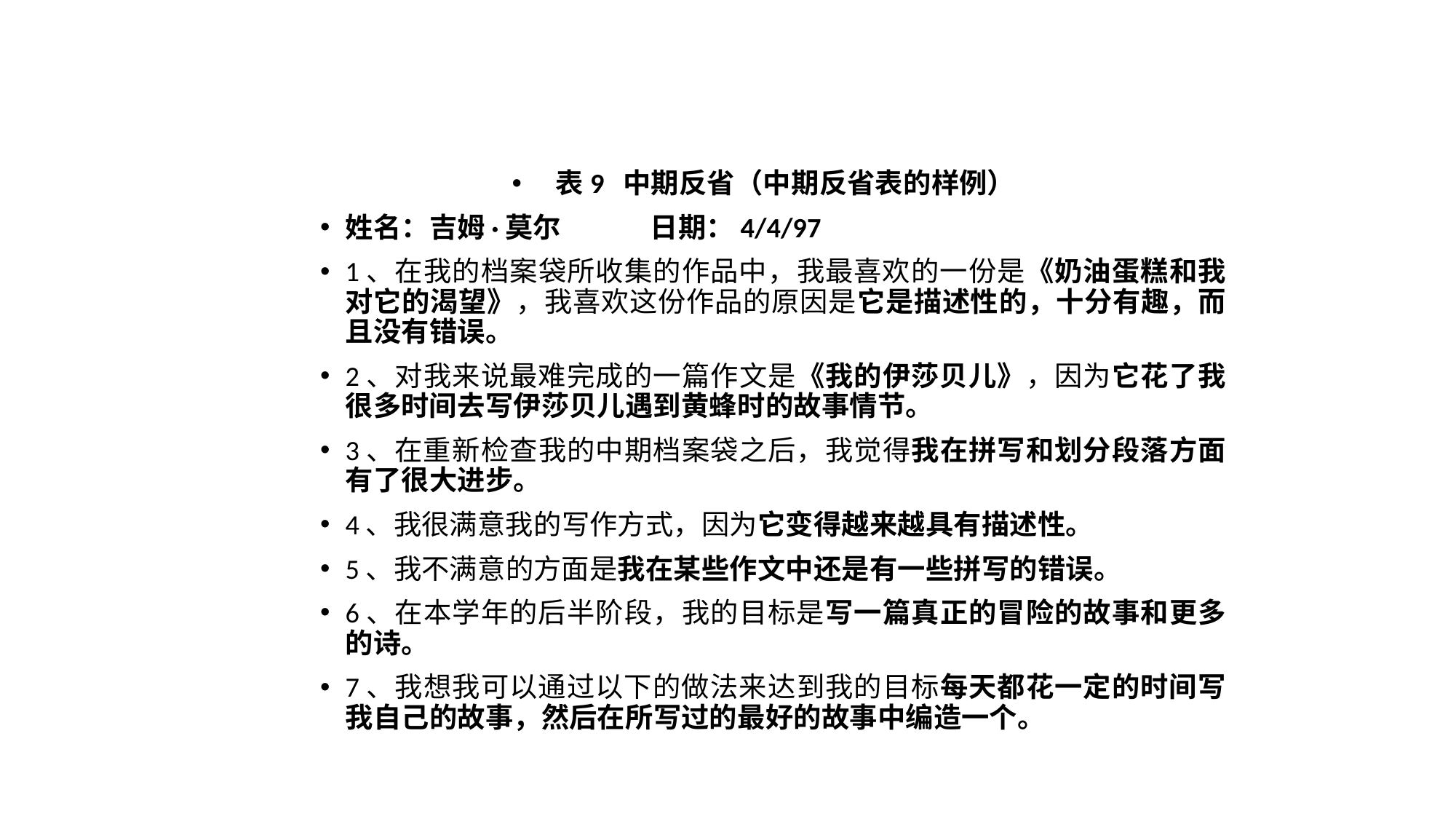

表9  中期反省（中期反省表的样例）
姓名：吉姆·莫尔              日期：4/4/97
1、在我的档案袋所收集的作品中，我最喜欢的一份是《奶油蛋糕和我对它的渴望》，我喜欢这份作品的原因是它是描述性的，十分有趣，而且没有错误。
2、对我来说最难完成的一篇作文是《我的伊莎贝儿》，因为它花了我很多时间去写伊莎贝儿遇到黄蜂时的故事情节。
3、在重新检查我的中期档案袋之后，我觉得我在拼写和划分段落方面有了很大进步。
4、我很满意我的写作方式，因为它变得越来越具有描述性。
5、我不满意的方面是我在某些作文中还是有一些拼写的错误。
6、在本学年的后半阶段，我的目标是写一篇真正的冒险的故事和更多的诗。
7、我想我可以通过以下的做法来达到我的目标每天都花一定的时间写我自己的故事，然后在所写过的最好的故事中编造一个。